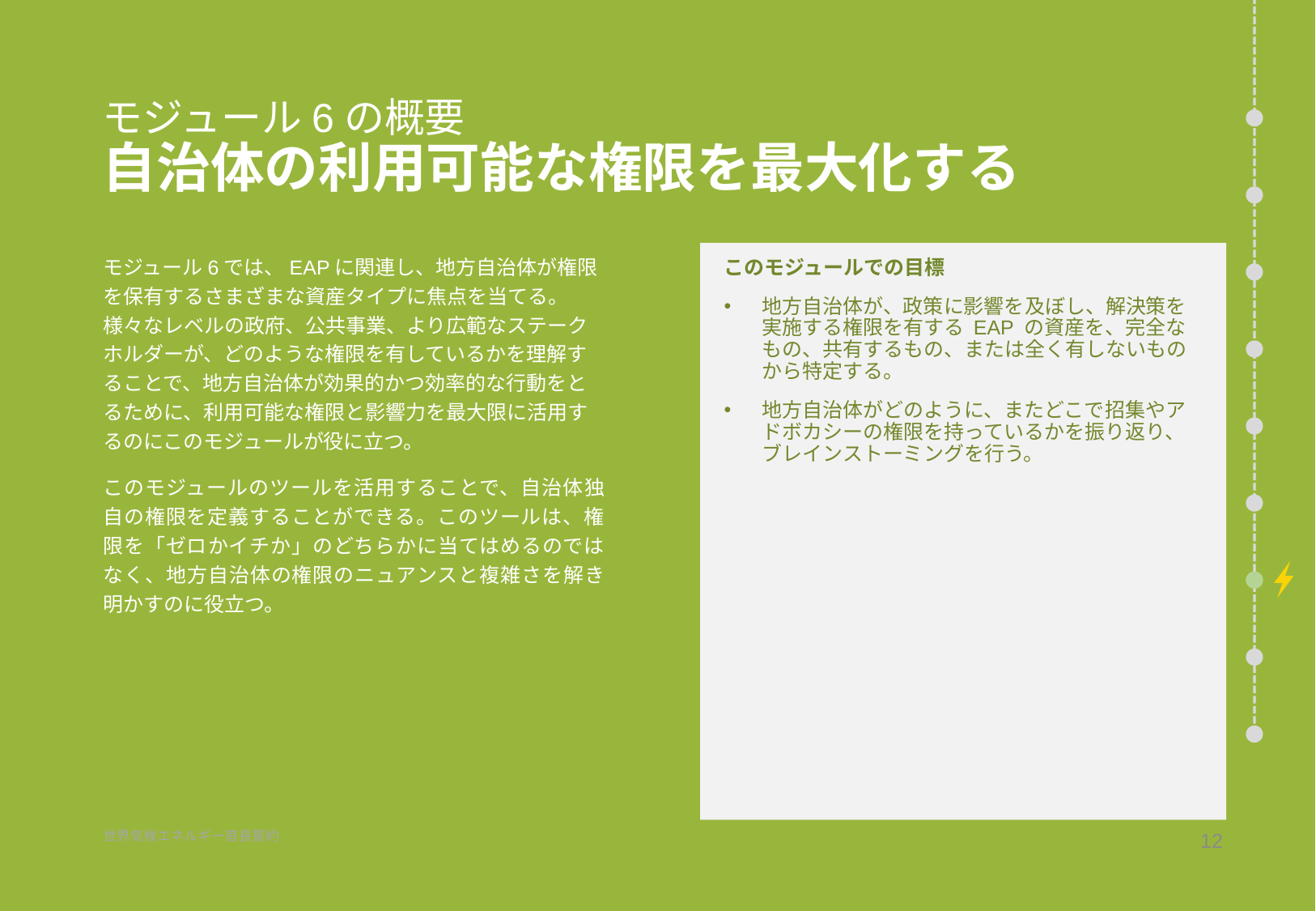

# モジュール6の概要 自治体の利用可能な権限を最大化する
このモジュールでの目標
地方自治体が、政策に影響を及ぼし、解決策を実施する権限を有する EAP の資産を、完全なもの、共有するもの、または全く有しないものから特定する。
地方自治体がどのように、またどこで招集やアドボカシーの権限を持っているかを振り返り、ブレインストーミングを行う。
モジュール6では、EAPに関連し、地方自治体が権限を保有するさまざまな資産タイプに焦点を当てる。様々なレベルの政府、公共事業、より広範なステークホルダーが、どのような権限を有しているかを理解することで、地方自治体が効果的かつ効率的な行動をとるために、利用可能な権限と影響力を最大限に活用するのにこのモジュールが役に立つ。
このモジュールのツールを活用することで、自治体独自の権限を定義することができる。このツールは、権限を「ゼロかイチか」のどちらかに当てはめるのではなく、地方自治体の権限のニュアンスと複雑さを解き明かすのに役立つ。

12